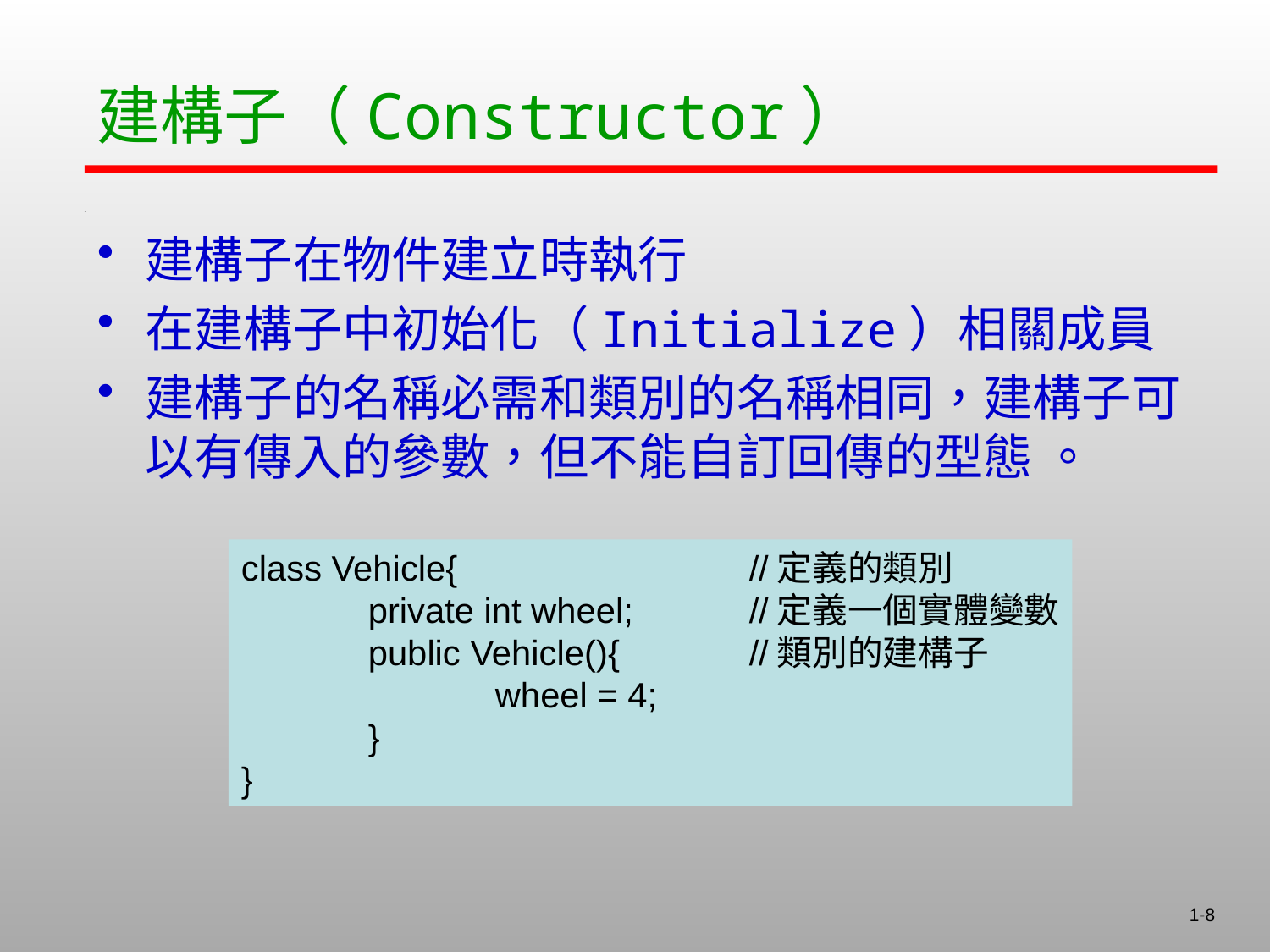

建構子在物件建立時執行
在建構子中初始化（Initialize）相關成員
建構子的名稱必需和類別的名稱相同，建構子可以有傳入的參數，但不能自訂回傳的型態 。
建構子（Constructor）
class Vehicle{			//定義的類別
	private int wheel;	//定義一個實體變數
	public Vehicle(){		//類別的建構子
		wheel = 4;
	}
}
1-8